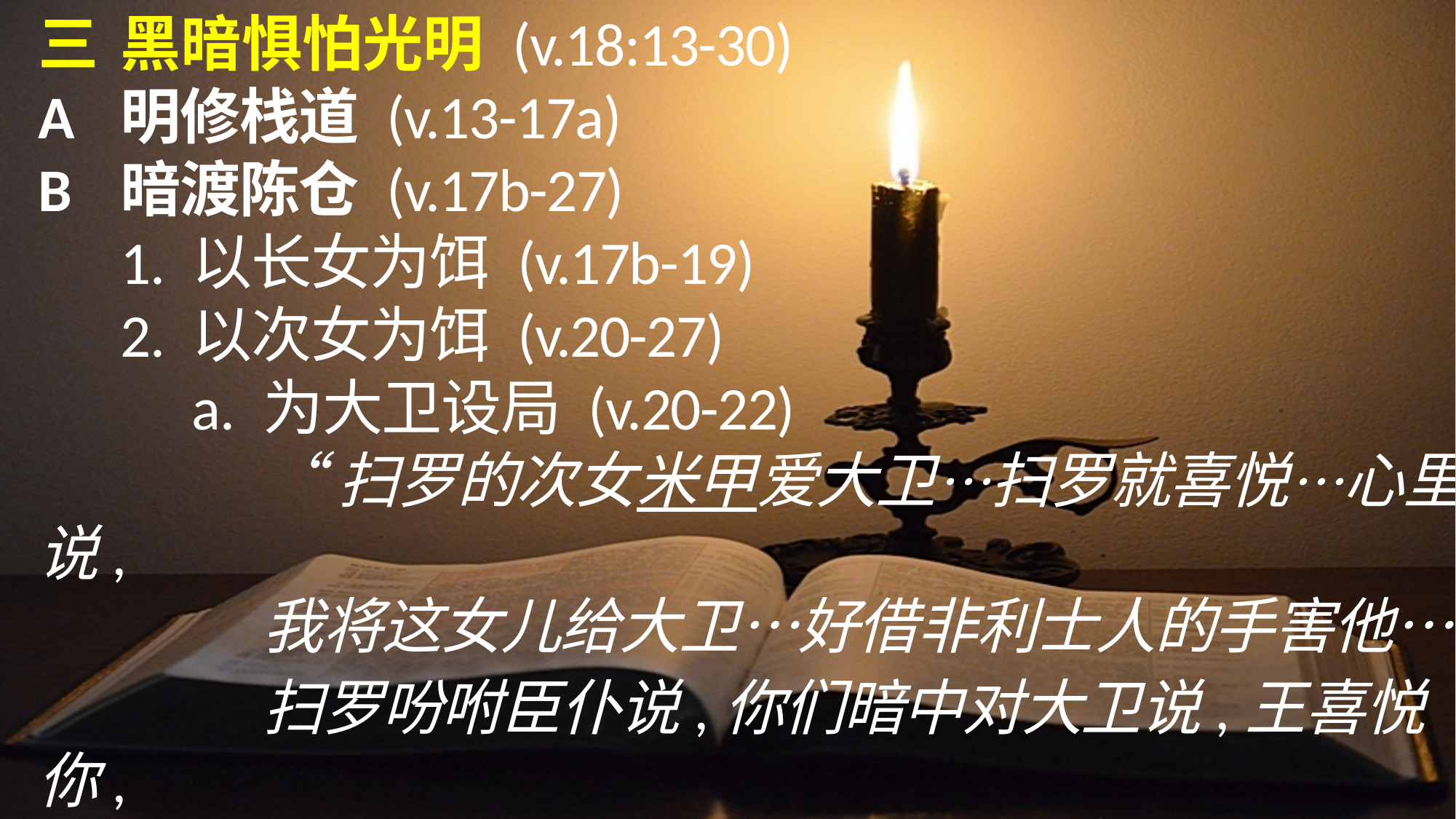

三	黑暗惧怕光明 (v.18:13-30)
A	明修栈道 (v.13-17a)
B	暗渡陈仓 (v.17b-27)
	1.	以长女为饵 (v.17b-19)
	2.	以次女为饵 (v.20-27)
			a.	为大卫设局 (v.20-22)
			“扫罗的次女米甲爱大卫…扫罗就喜悦…心里说,
			我将这女儿给大卫…好借非利士人的手害他…
				扫罗吩咐臣仆说,你们暗中对大卫说,王喜悦你,
			王的臣仆也都喜爱你, 所以你当作王的女婿.”